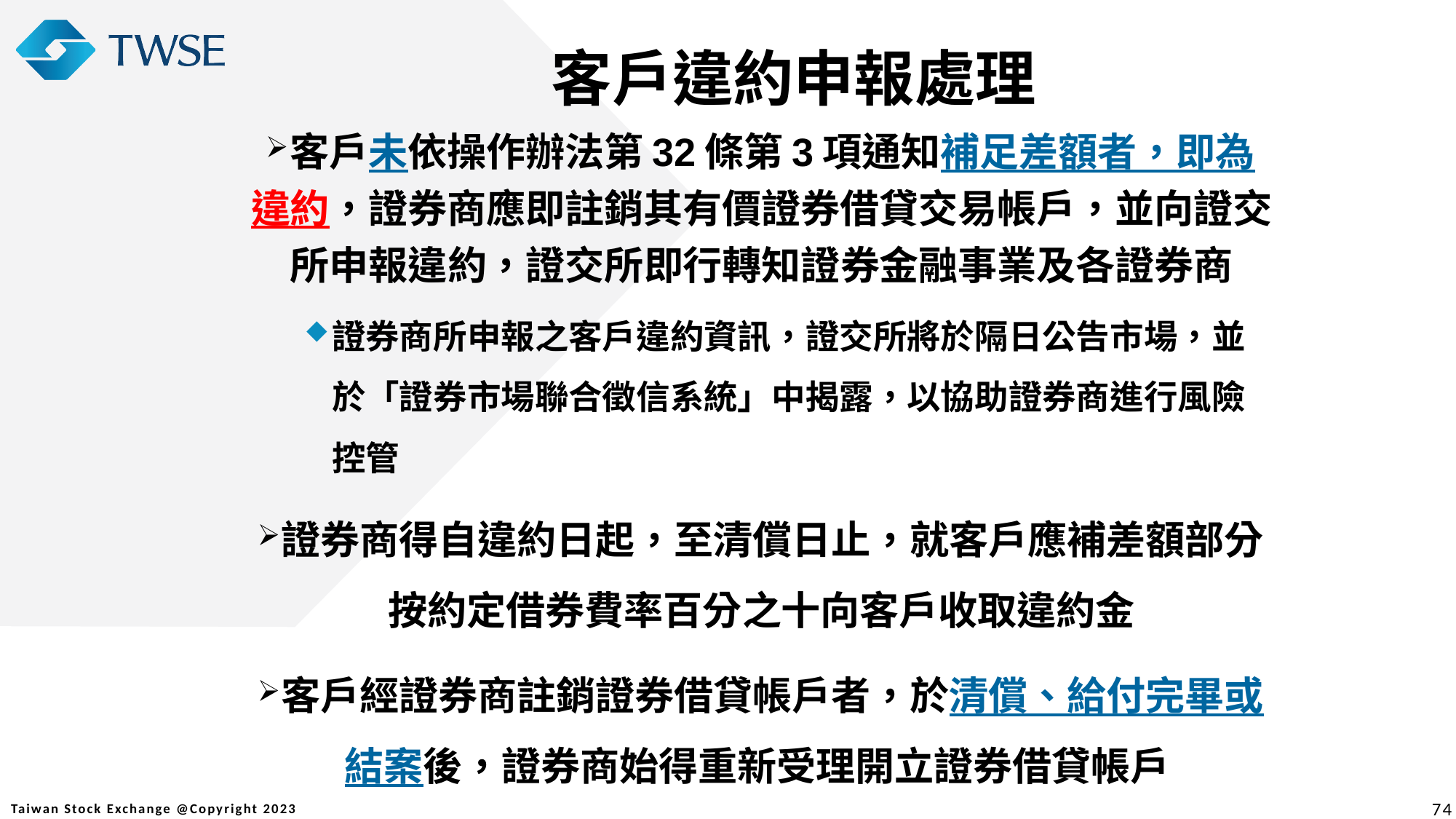

客戶違約申報處理
客戶未依操作辦法第32條第3項通知補足差額者，即為違約，證券商應即註銷其有價證券借貸交易帳戶，並向證交所申報違約，證交所即行轉知證券金融事業及各證券商
證券商所申報之客戶違約資訊，證交所將於隔日公告市場，並於「證券市場聯合徵信系統」中揭露，以協助證券商進行風險控管
證券商得自違約日起，至清償日止，就客戶應補差額部分按約定借券費率百分之十向客戶收取違約金
客戶經證券商註銷證券借貸帳戶者，於清償、給付完畢或結案後，證券商始得重新受理開立證券借貸帳戶

74